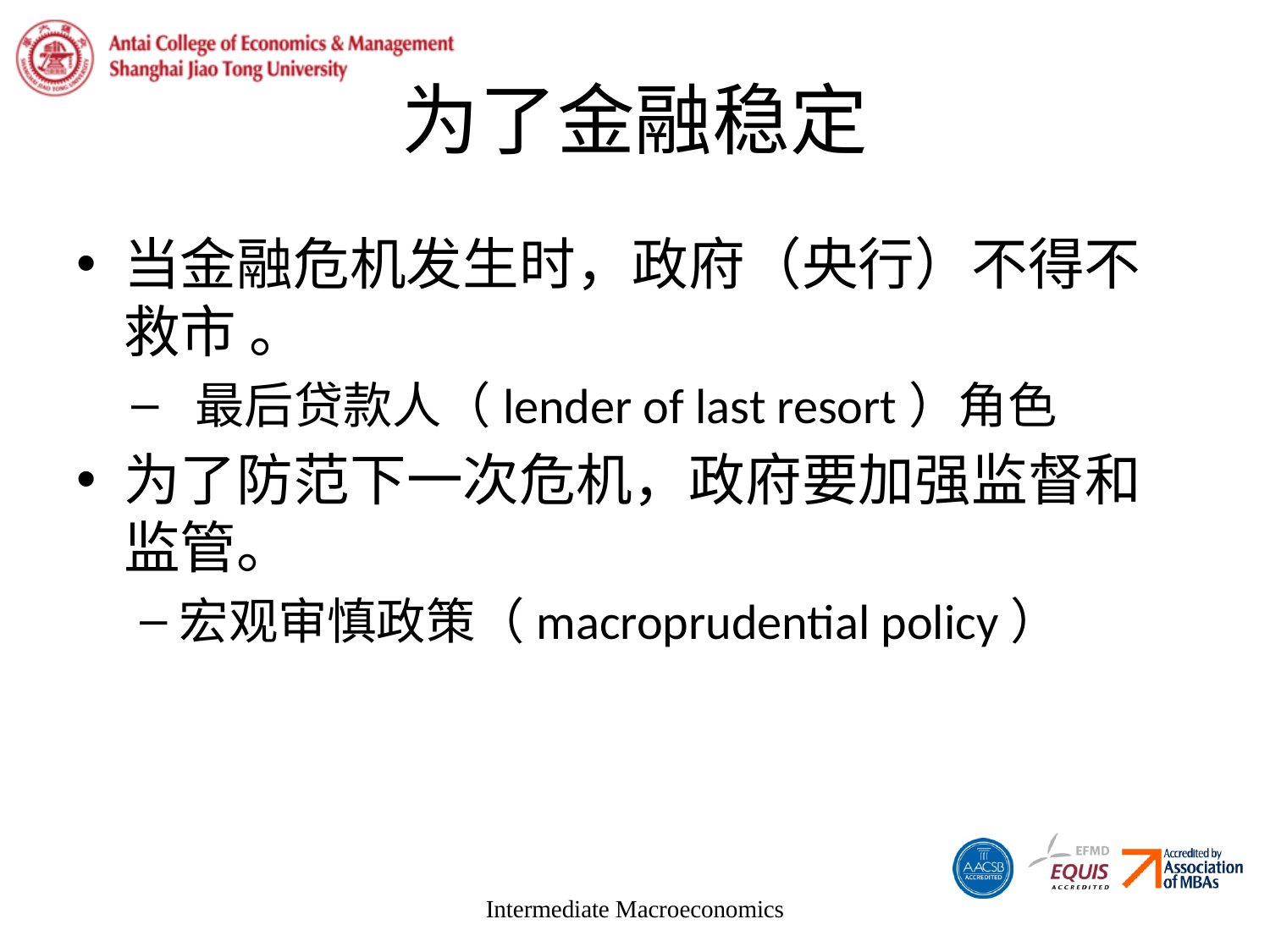

# 为了金融稳定
当金融危机发生时，政府（央行）不得不救市 。
最后贷款人（lender of last resort）角色
为了防范下一次危机，政府要加强监督和监管。
宏观审慎政策（macroprudential policy）
Intermediate Macroeconomics